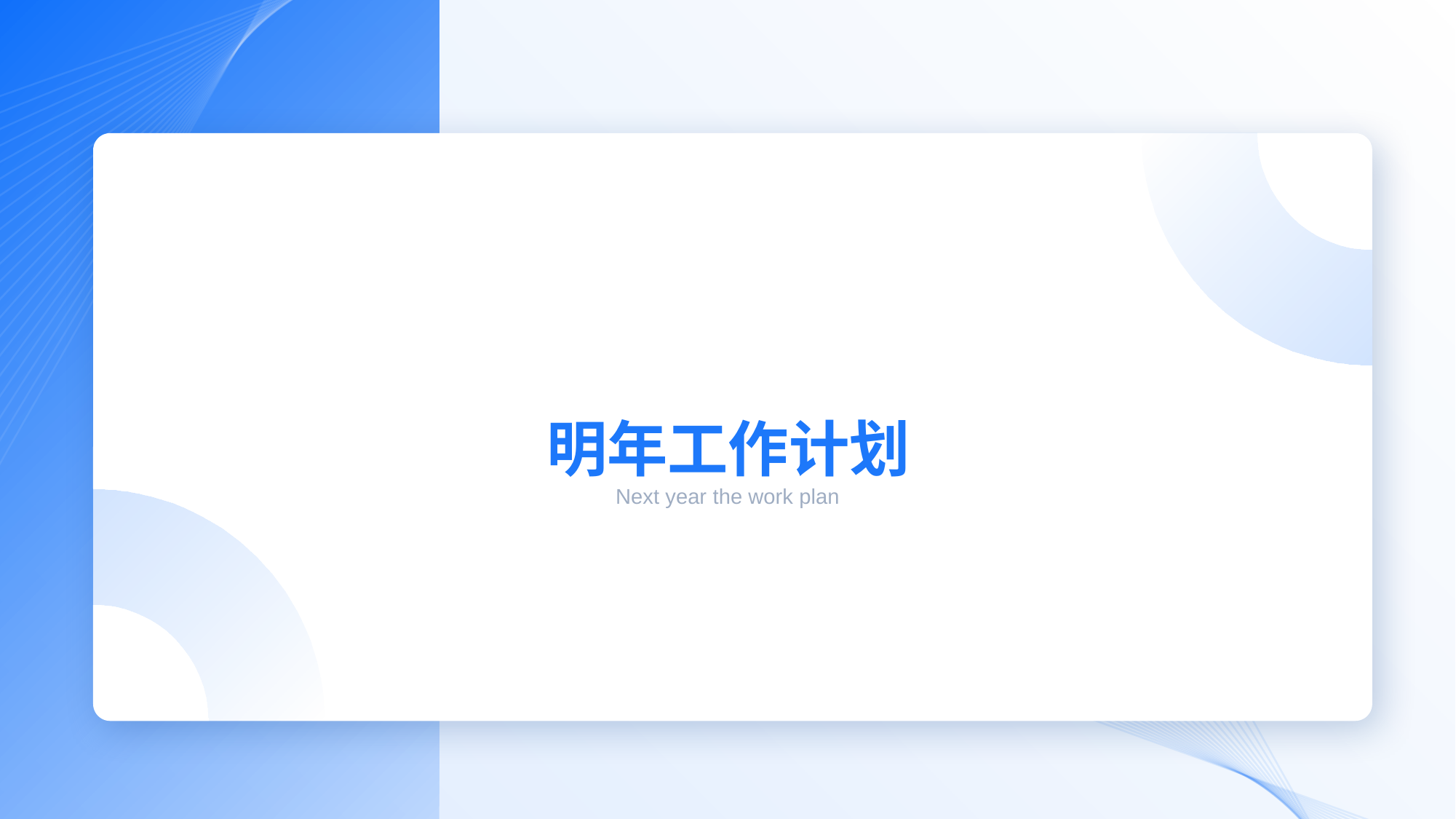

05
明年工作计划
Next year the work plan